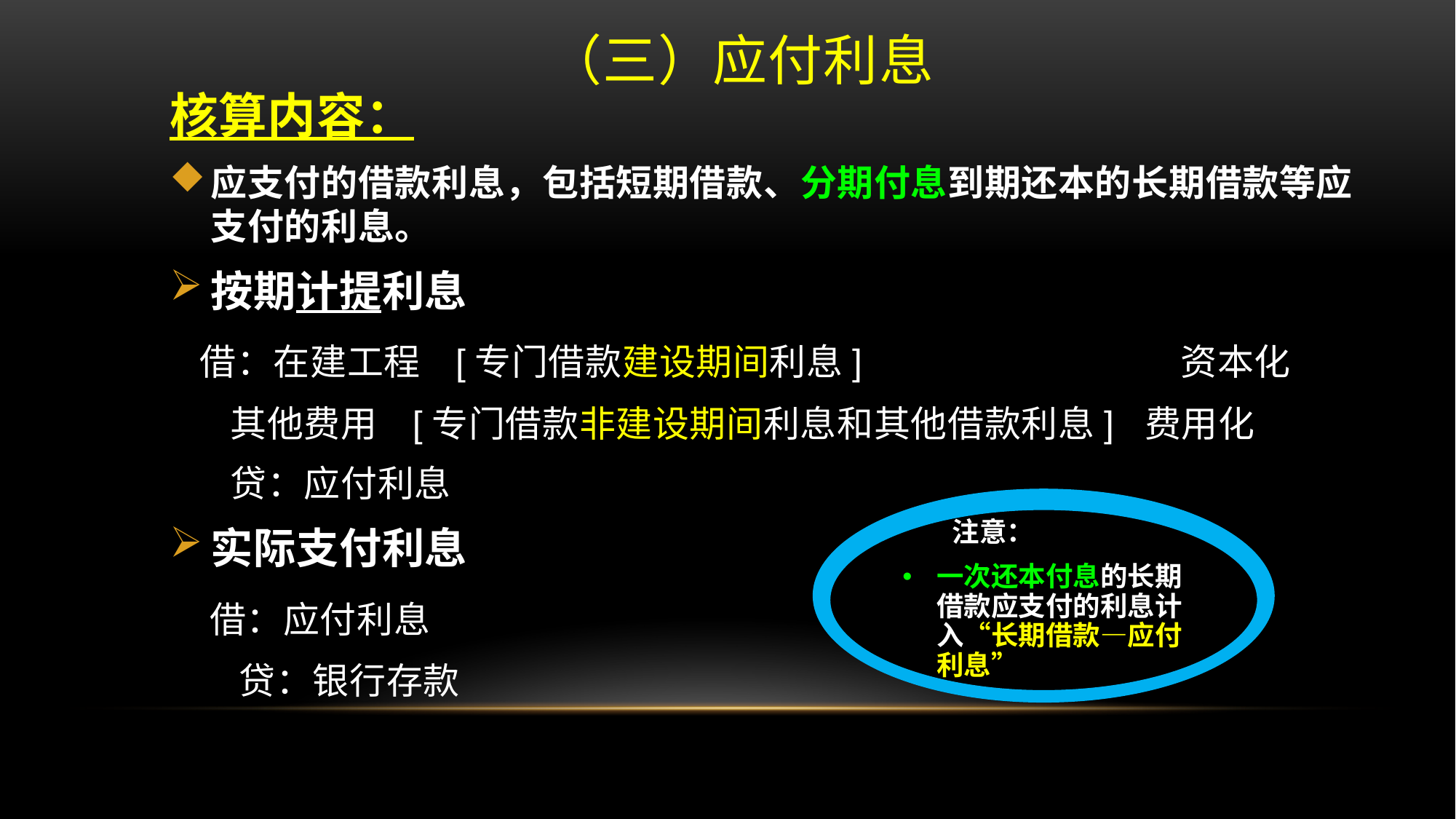

# （三）应付利息
核算内容：
应支付的借款利息，包括短期借款、分期付息到期还本的长期借款等应支付的利息。
按期计提利息
  借：在建工程   [专门借款建设期间利息]                             资本化
      其他费用   [专门借款非建设期间利息和其他借款利息]  费用化
      贷：应付利息
实际支付利息
   借：应付利息
       贷：银行存款

       注意：
一次还本付息的长期借款应支付的利息计入“长期借款—应付利息”
32